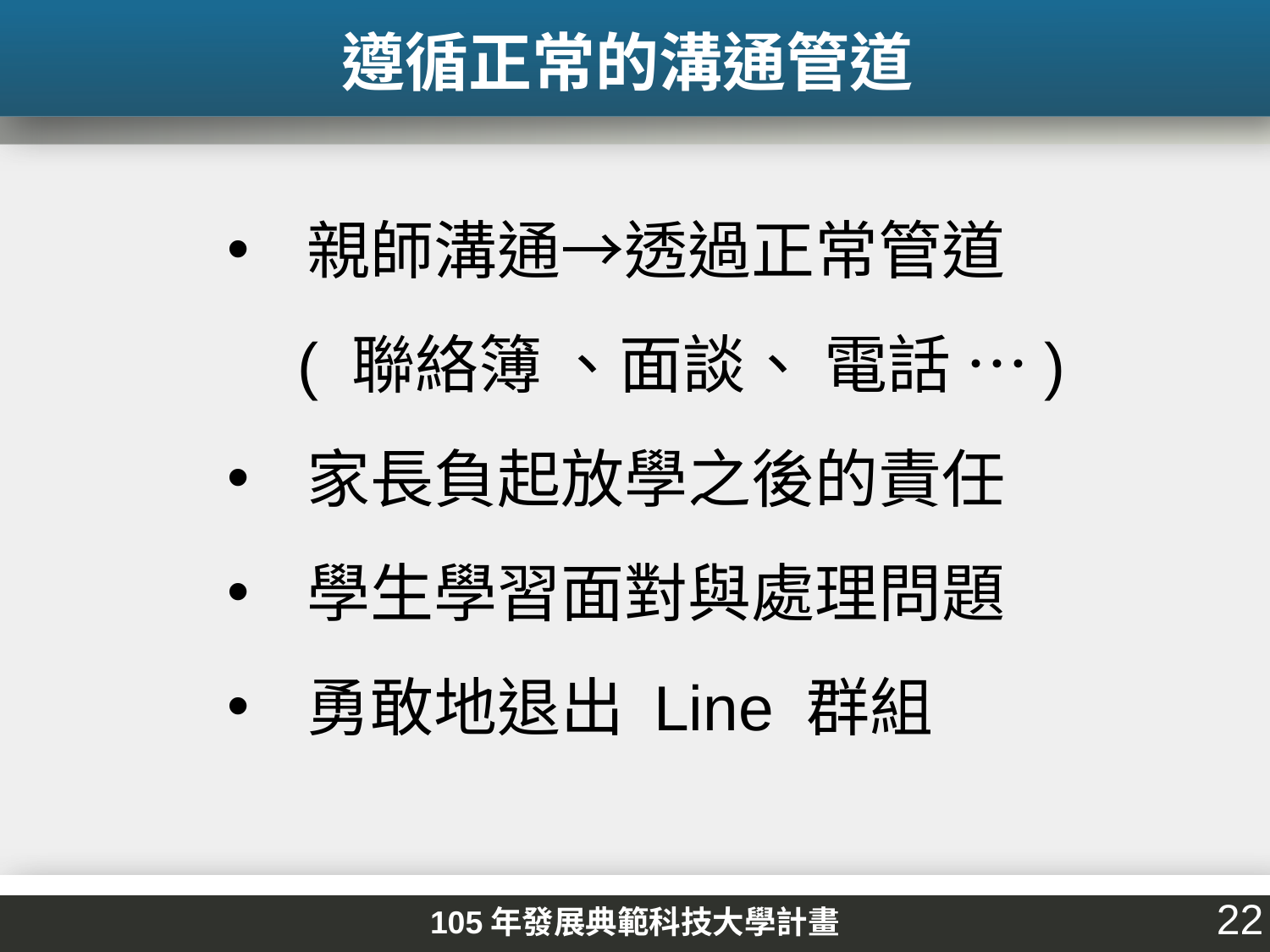

遵循正常的溝通管道
親師溝通→透過正常管道
    ( 聯絡簿 、面談、 電話 …)
家長負起放學之後的責任
學生學習面對與處理問題
勇敢地退出 Line 群組